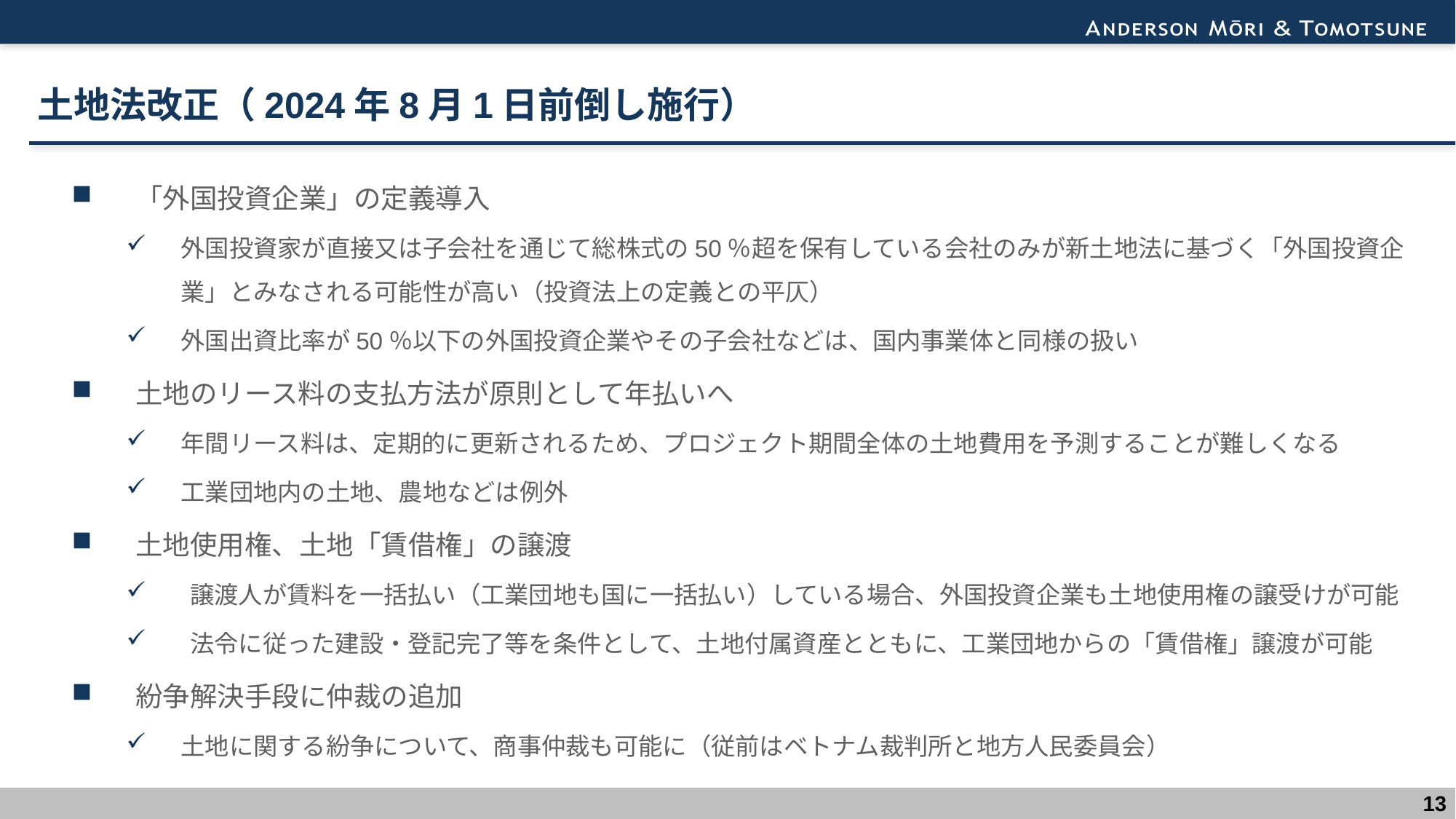

# 土地法改正（2024年8月1日前倒し施行）
「外国投資企業」の定義導入
外国投資家が直接又は子会社を通じて総株式の50％超を保有している会社のみが新土地法に基づく「外国投資企業」とみなされる可能性が高い（投資法上の定義との平仄）
外国出資比率が50％以下の外国投資企業やその子会社などは、国内事業体と同様の扱い
土地のリース料の支払方法が原則として年払いへ
年間リース料は、定期的に更新されるため、プロジェクト期間全体の土地費用を予測することが難しくなる
工業団地内の土地、農地などは例外
土地使用権、土地「賃借権」の譲渡
譲渡人が賃料を一括払い（工業団地も国に一括払い）している場合、外国投資企業も土地使用権の譲受けが可能
法令に従った建設・登記完了等を条件として、土地付属資産とともに、工業団地からの「賃借権」譲渡が可能
紛争解決手段に仲裁の追加
土地に関する紛争について、商事仲裁も可能に（従前はベトナム裁判所と地方人民委員会）

13